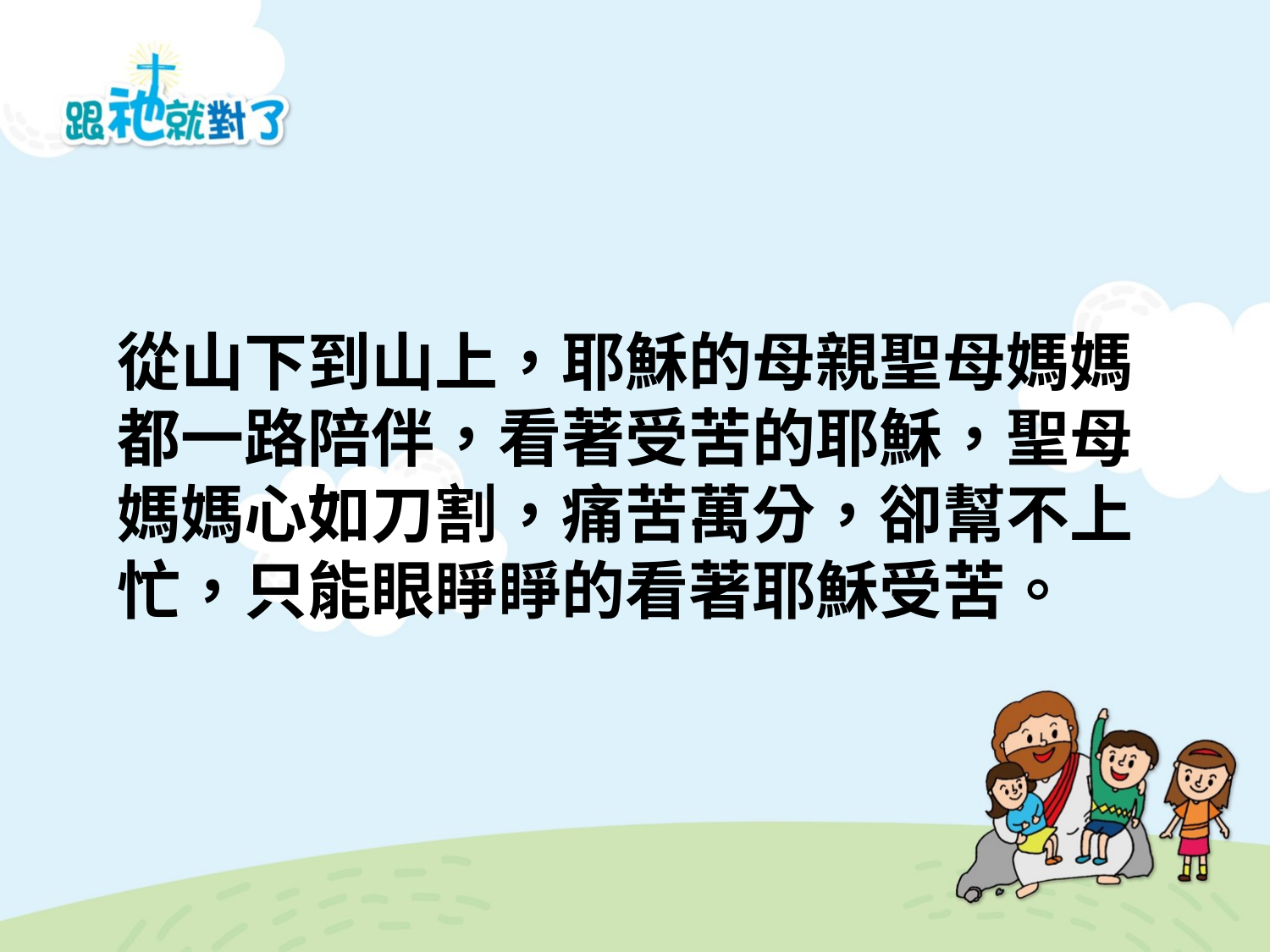

從山下到山上，耶穌的母親聖母媽媽都一路陪伴，看著受苦的耶穌，聖母媽媽心如刀割，痛苦萬分，卻幫不上忙，只能眼睜睜的看著耶穌受苦。